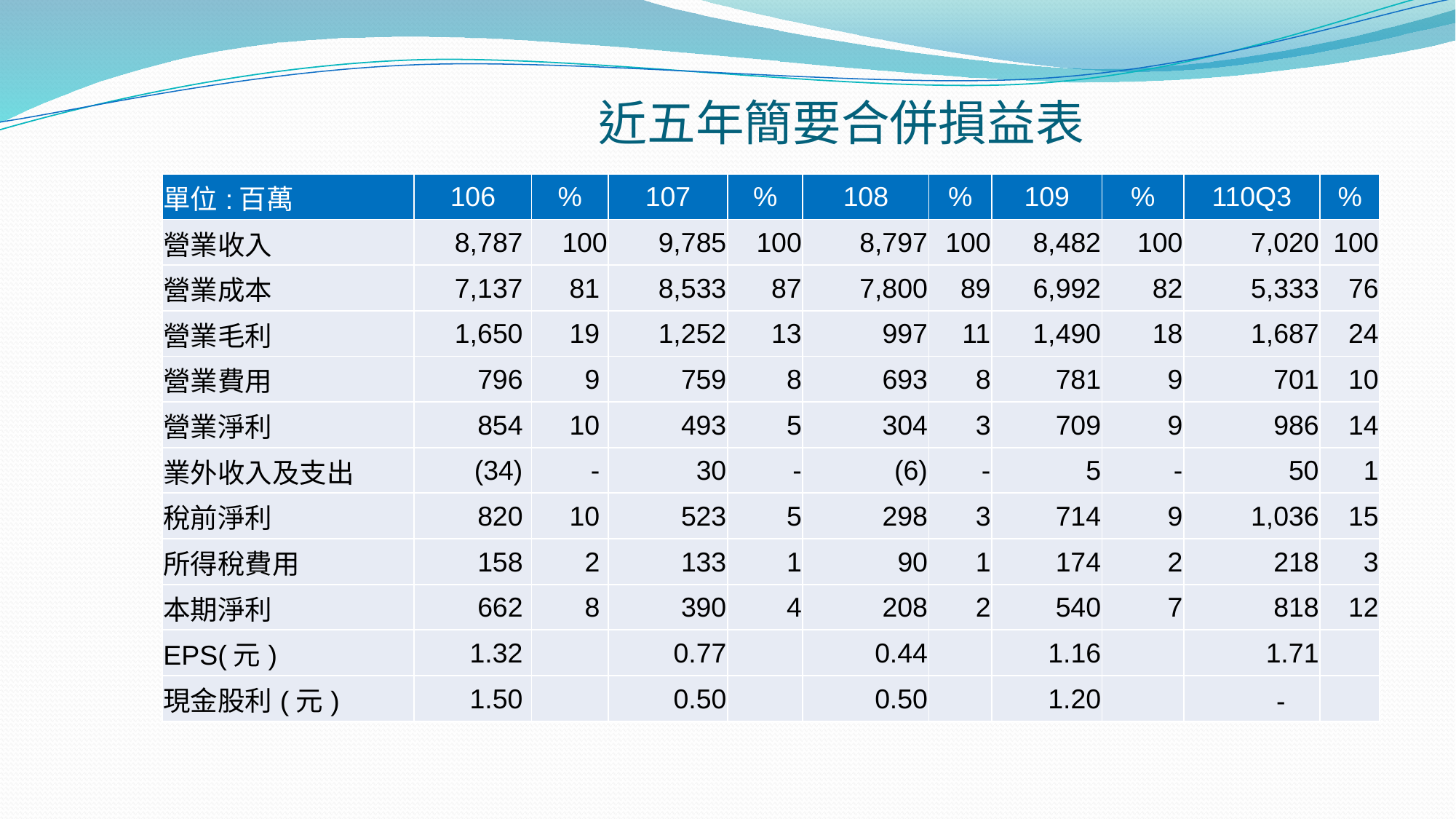

# 近五年簡要合併損益表
| 單位:百萬 | 106 | % | 107 | % | 108 | % | 109 | % | 110Q3 | % |
| --- | --- | --- | --- | --- | --- | --- | --- | --- | --- | --- |
| 營業收入 | 8,787 | 100 | 9,785 | 100 | 8,797 | 100 | 8,482 | 100 | 7,020 | 100 |
| 營業成本 | 7,137 | 81 | 8,533 | 87 | 7,800 | 89 | 6,992 | 82 | 5,333 | 76 |
| 營業毛利 | 1,650 | 19 | 1,252 | 13 | 997 | 11 | 1,490 | 18 | 1,687 | 24 |
| 營業費用 | 796 | 9 | 759 | 8 | 693 | 8 | 781 | 9 | 701 | 10 |
| 營業淨利 | 854 | 10 | 493 | 5 | 304 | 3 | 709 | 9 | 986 | 14 |
| 業外收入及支出 | (34) | - | 30 | - | (6) | - | 5 | - | 50 | 1 |
| 稅前淨利 | 820 | 10 | 523 | 5 | 298 | 3 | 714 | 9 | 1,036 | 15 |
| 所得稅費用 | 158 | 2 | 133 | 1 | 90 | 1 | 174 | 2 | 218 | 3 |
| 本期淨利 | 662 | 8 | 390 | 4 | 208 | 2 | 540 | 7 | 818 | 12 |
| EPS(元) | 1.32 |  | 0.77 |  | 0.44 |  | 1.16 |  | 1.71 |  |
| 現金股利(元) | 1.50 |  | 0.50 |  | 0.50 |  | 1.20 |  | - |  |